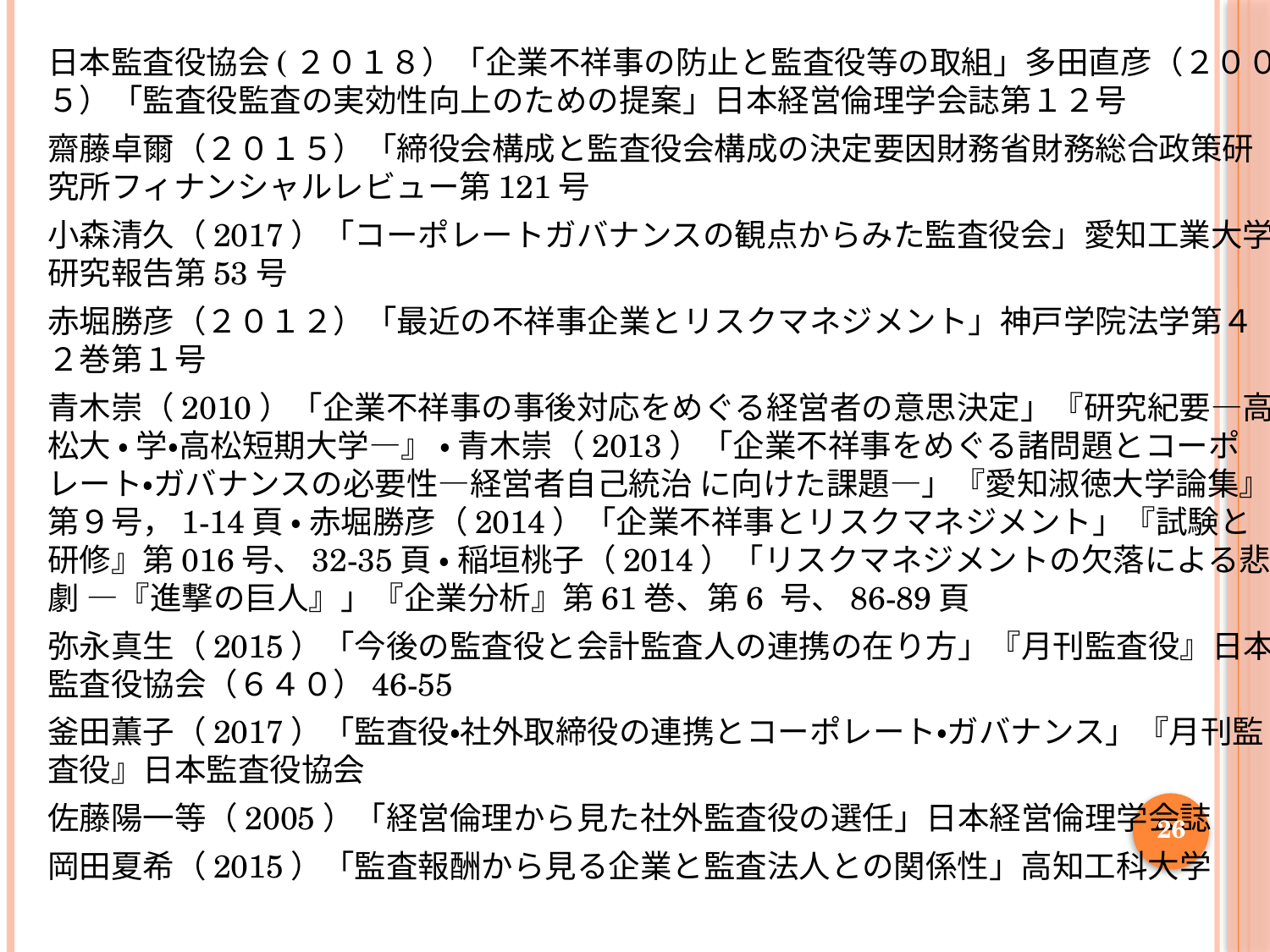

日本監査役協会(２０１８）「企業不祥事の防止と監査役等の取組」多田直彦（２００５）「監査役監査の実効性向上のための提案」日本経営倫理学会誌第１２号
齋藤卓爾（２０１５）「締役会構成と監査役会構成の決定要因財務省財務総合政策研究所フィナンシャルレビュー第121号
小森清久（2017）「コーポレートガバナンスの観点からみた監査役会」愛知工業大学研究報告第53号
赤堀勝彦（２０１２）「最近の不祥事企業とリスクマネジメント」神戸学院法学第４２巻第１号
青木崇（2010）「企業不祥事の事後対応をめぐる経営者の意思決定」『研究紀要―高松大 • 学・高松短期大学―』 • 青木崇（2013）「企業不祥事をめぐる諸問題とコーポレート・ガバナンスの必要性―経営者自己統治 に向けた課題―」『愛知淑徳大学論集』第９号，1‐14頁 • 赤堀勝彦（2014）「企業不祥事とリスクマネジメント」『試験と研修』第016号、32-35頁 • 稲垣桃子（2014）「リスクマネジメントの欠落による悲劇 ―『進撃の巨人』」『企業分析』第61巻、第6 号、86-89頁
弥永真生（2015）「今後の監査役と会計監査人の連携の在り方」『月刊監査役』日本監査役協会（６４０）46-55
釜田薫子（2017）「監査役・社外取締役の連携とコーポレート・ガバナンス」『月刊監査役』日本監査役協会
佐藤陽一等（2005）「経営倫理から見た社外監査役の選任」日本経営倫理学会誌
岡田夏希（2015）「監査報酬から見る企業と監査法人との関係性」高知工科大学

26